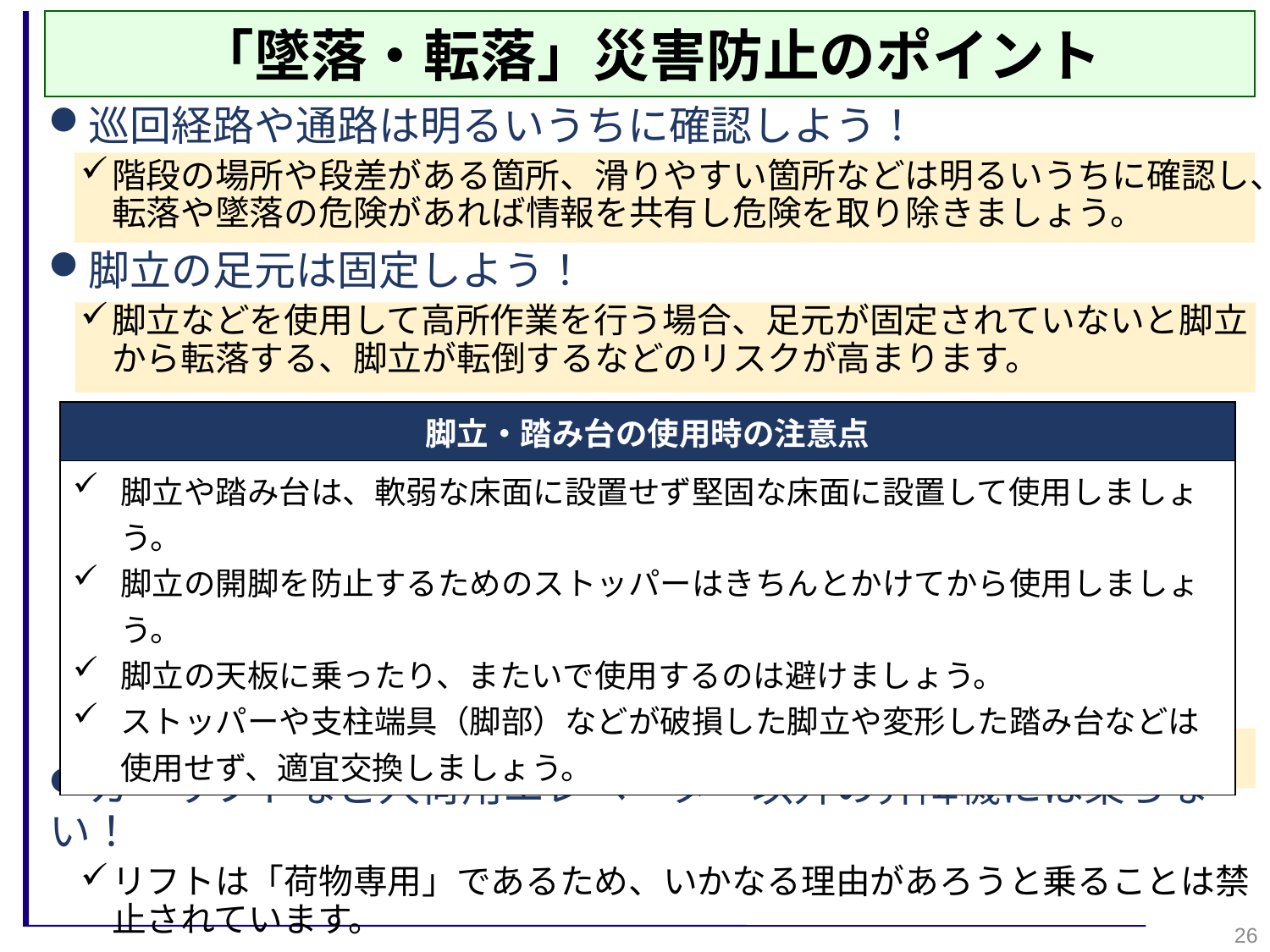

「墜落・転落」災害防止のポイント
巡回経路や通路は明るいうちに確認しよう！
階段の場所や段差がある箇所、滑りやすい箇所などは明るいうちに確認し、転落や墜落の危険があれば情報を共有し危険を取り除きましょう。
脚立の足元は固定しよう！
脚立などを使用して高所作業を行う場合、足元が固定されていないと脚立から転落する、脚立が転倒するなどのリスクが高まります。

カーリフトなど人荷用エレベーター以外の昇降機には乗らない！
リフトは「荷物専用」であるため、いかなる理由があろうと乗ることは禁止されています。

| 脚立・踏み台の使用時の注意点 |
| --- |
| 脚立や踏み台は、軟弱な床面に設置せず堅固な床面に設置して使用しましょう。 脚立の開脚を防止するためのストッパーはきちんとかけてから使用しましょう。 脚立の天板に乗ったり、またいで使用するのは避けましょう。 ストッパーや支柱端具（脚部）などが破損した脚立や変形した踏み台などは使用せず、適宜交換しましょう。 |

26